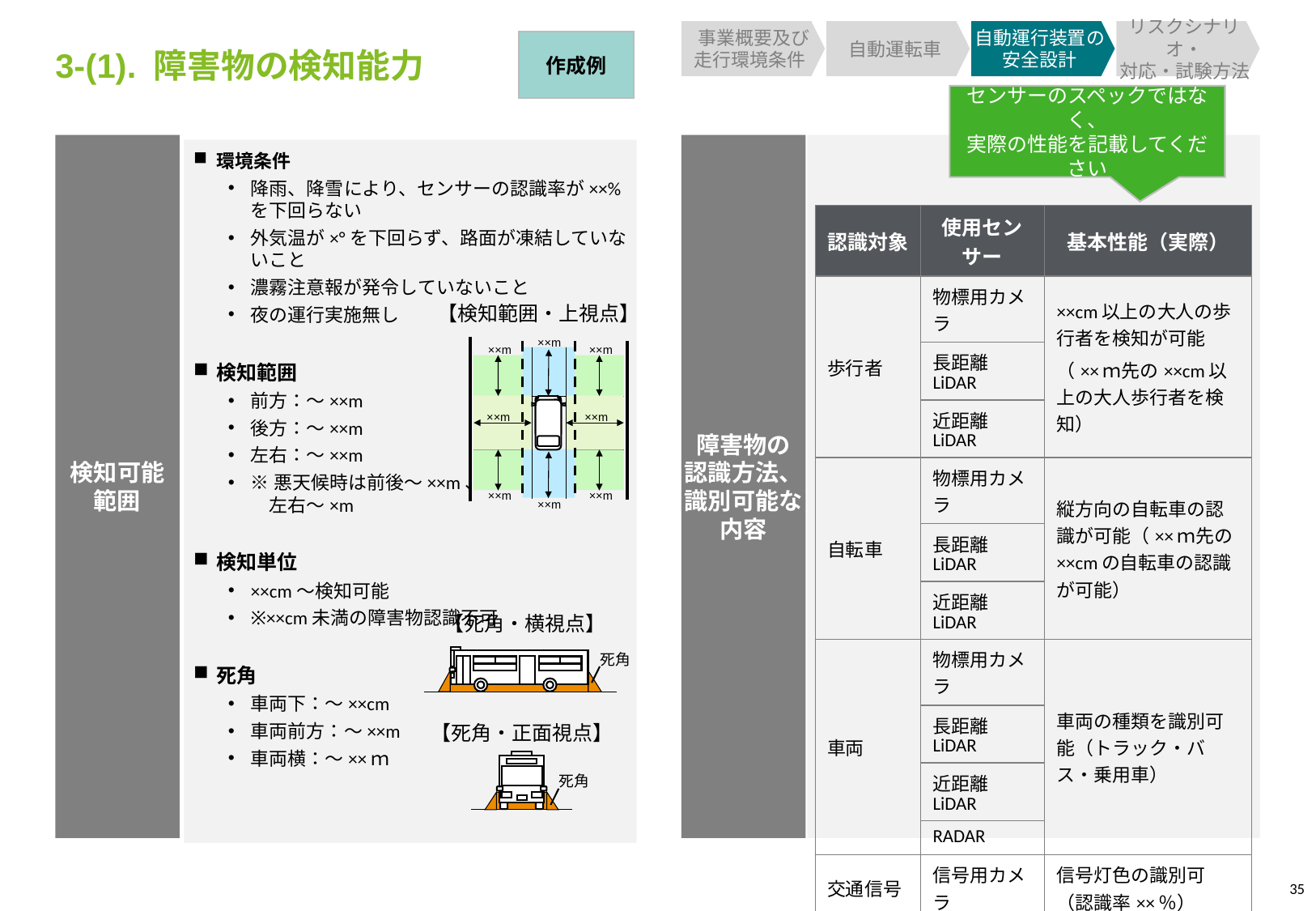

事業概要及び
走行環境条件
自動運転車
自動運行装置の安全設計
リスクシナリオ・
対応・試験方法
作成例
3-(1). 障害物の検知能力
センサーのスペックではなく、
実際の性能を記載してください

検知可能
範囲
障害物の
認識方法、識別可能な内容
環境条件
降雨、降雪により、センサーの認識率が××%を下回らない
外気温が×°を下回らず、路面が凍結していないこと
濃霧注意報が発令していないこと
夜の運行実施無し

検知範囲
前方：～××m
後方：～××m
左右：～××m
※悪天候時は前後～××m、
　左右～×m

検知単位
××cm～検知可能
※××cm未満の障害物認識不可

死角
車両下：～××cm
車両前方：～××m
車両横：～××ｍ

| 認識対象 | 使用センサー | 基本性能（実際） |
| --- | --- | --- |
| 歩行者 | 物標用カメラ | ××cm以上の大人の歩行者を検知が可能 （××ｍ先の××cm以上の大人歩行者を検知） |
|  | 長距離LiDAR |  |
|  | 近距離LiDAR |  |
| 自転車 | 物標用カメラ | 縦方向の自転車の認識が可能（××ｍ先の××cmの自転車の認識が可能） |
|  | 長距離LiDAR |  |
|  | 近距離LiDAR |  |
| 車両 | 物標用カメラ | 車両の種類を識別可能（トラック・バス・乗用車） |
|  | 長距離LiDAR |  |
|  | 近距離LiDAR |  |
|  | RADAR |  |
| 交通信号 | 信号用カメラ | 信号灯色の識別可 （認識率××％） |
| その他 障害物 | 物標用カメラ | 上下××°～××° 左右××°～××° ××ｍ先の○○mm×○○mmの 反射率××％の 物標の検知が可能 |
|  | 長距離LiDAR |  |
|  | 近距離LiDAR |  |
【検知範囲・上視点】
××m
××m
××m

××m
××m

××m
××m
××m
【死角・横視点】
死角

【死角・正面視点】

死角

35